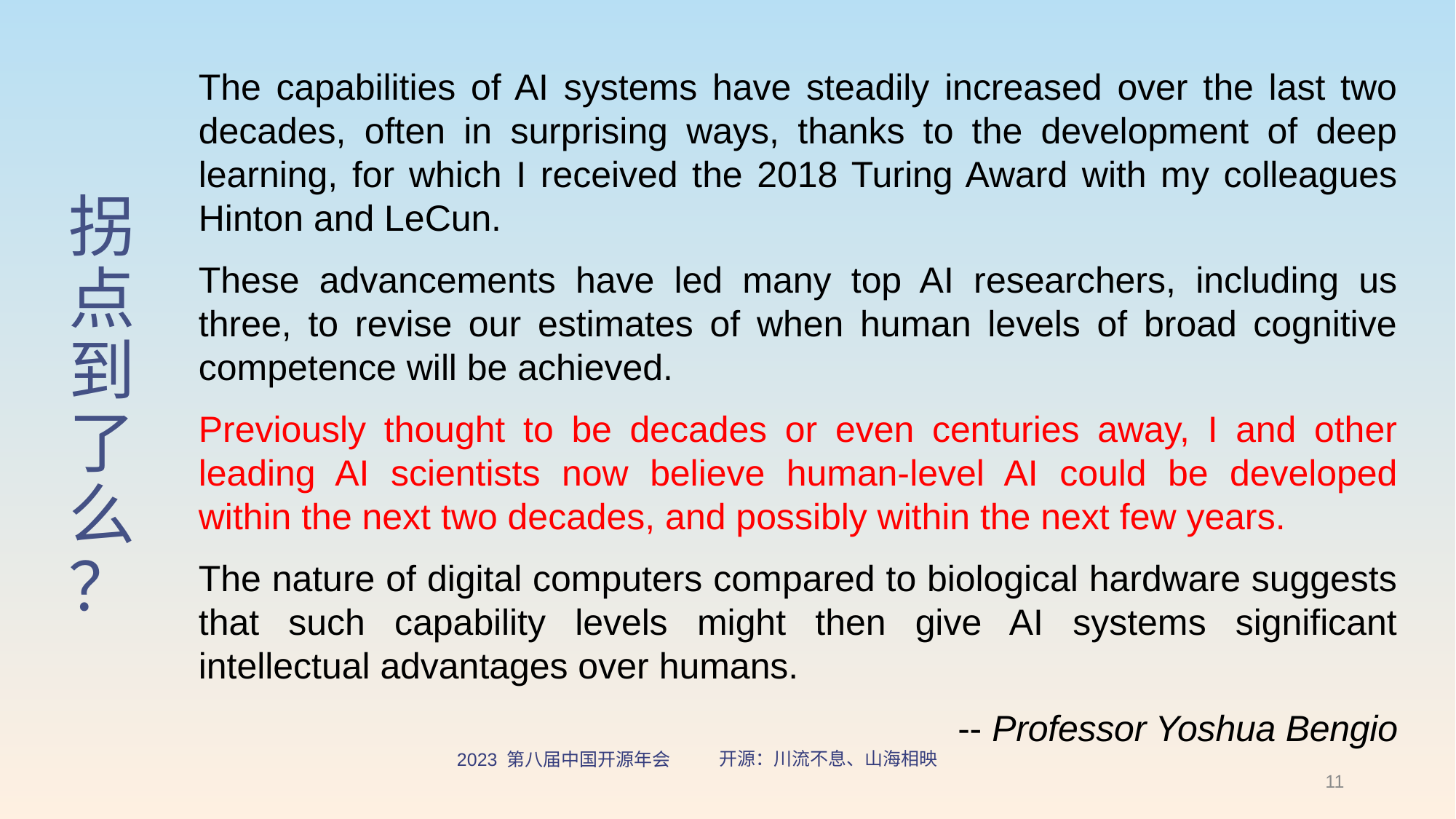

The capabilities of AI systems have steadily increased over the last two decades, often in surprising ways, thanks to the development of deep learning, for which I received the 2018 Turing Award with my colleagues Hinton and LeCun.
These advancements have led many top AI researchers, including us three, to revise our estimates of when human levels of broad cognitive competence will be achieved.
Previously thought to be decades or even centuries away, I and other leading AI scientists now believe human-level AI could be developed within the next two decades, and possibly within the next few years.
The nature of digital computers compared to biological hardware suggests that such capability levels might then give AI systems significant intellectual advantages over humans.
-- Professor Yoshua Bengio
# 拐点到了么？
11